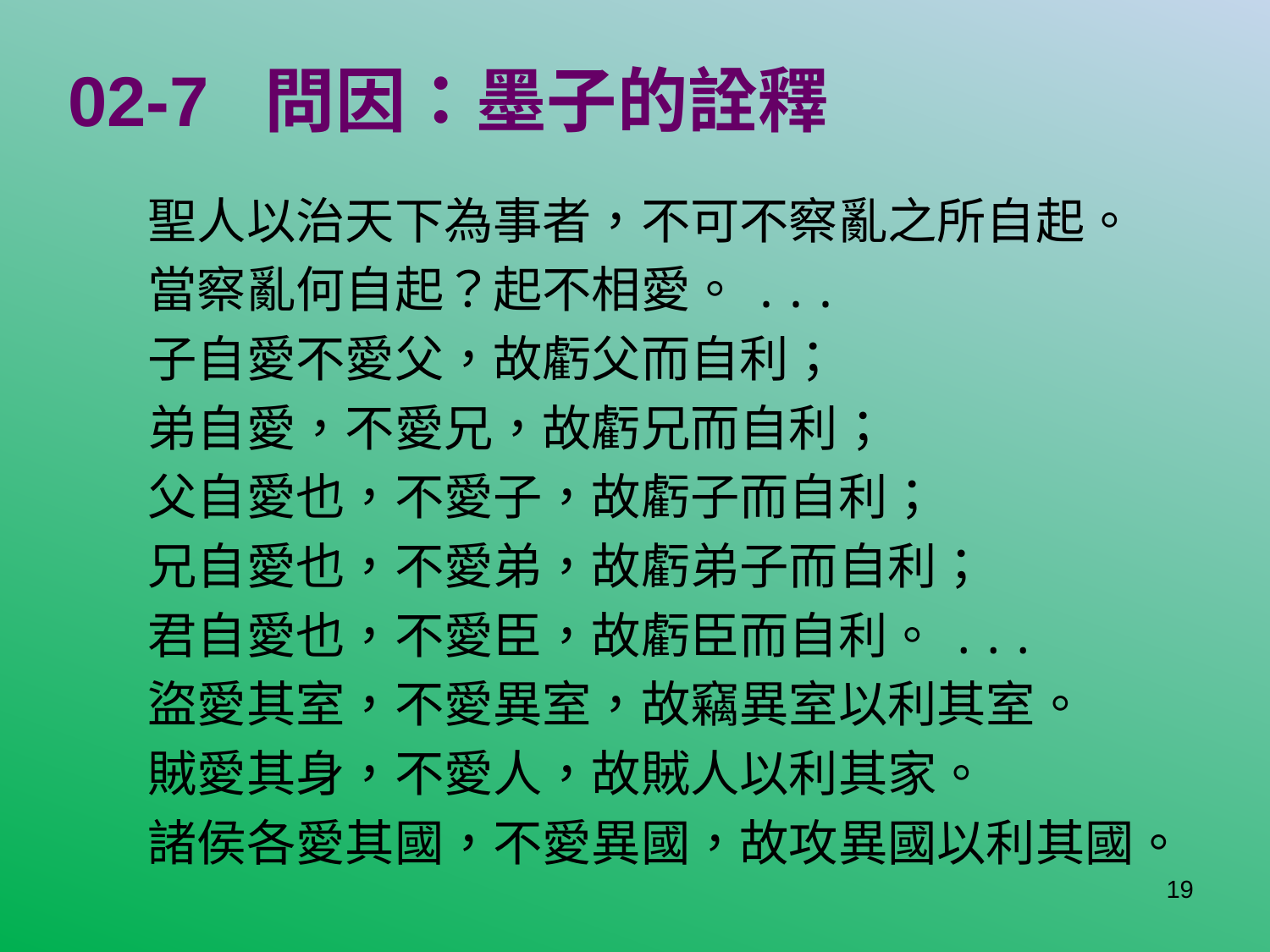

# 02-7  問因：墨子的詮釋
聖人以治天下為事者，不可不察亂之所自起。
當察亂何自起？起不相愛。...
子自愛不愛父，故虧父而自利；
弟自愛，不愛兄，故虧兄而自利；
父自愛也，不愛子，故虧子而自利；
兄自愛也，不愛弟，故虧弟子而自利；
君自愛也，不愛臣，故虧臣而自利。...
盜愛其室，不愛異室，故竊異室以利其室。
賊愛其身，不愛人，故賊人以利其家。
諸侯各愛其國，不愛異國，故攻異國以利其國。
19